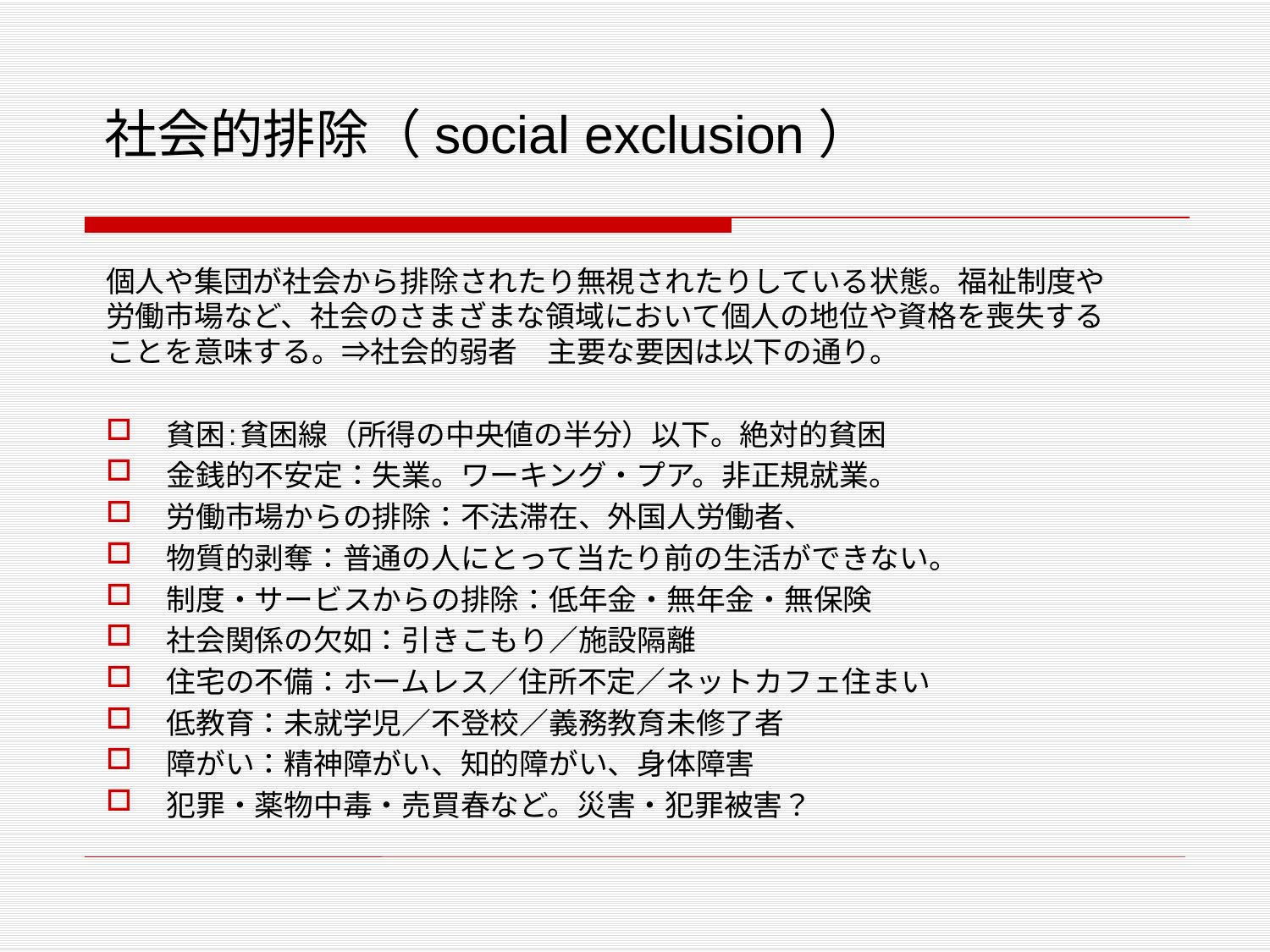

# 社会的排除（social exclusion）
個人や集団が社会から排除されたり無視されたりしている状態。福祉制度や労働市場など、社会のさまざまな領域において個人の地位や資格を喪失することを意味する。⇒社会的弱者　主要な要因は以下の通り。

貧困:貧困線（所得の中央値の半分）以下。絶対的貧困
金銭的不安定：失業。ワーキング・プア。非正規就業。
労働市場からの排除：不法滞在、外国人労働者、
物質的剥奪：普通の人にとって当たり前の生活ができない。
制度・サービスからの排除：低年金・無年金・無保険
社会関係の欠如：引きこもり／施設隔離
住宅の不備：ホームレス／住所不定／ネットカフェ住まい
低教育：未就学児／不登校／義務教育未修了者
障がい：精神障がい、知的障がい、身体障害
犯罪・薬物中毒・売買春など。災害・犯罪被害？